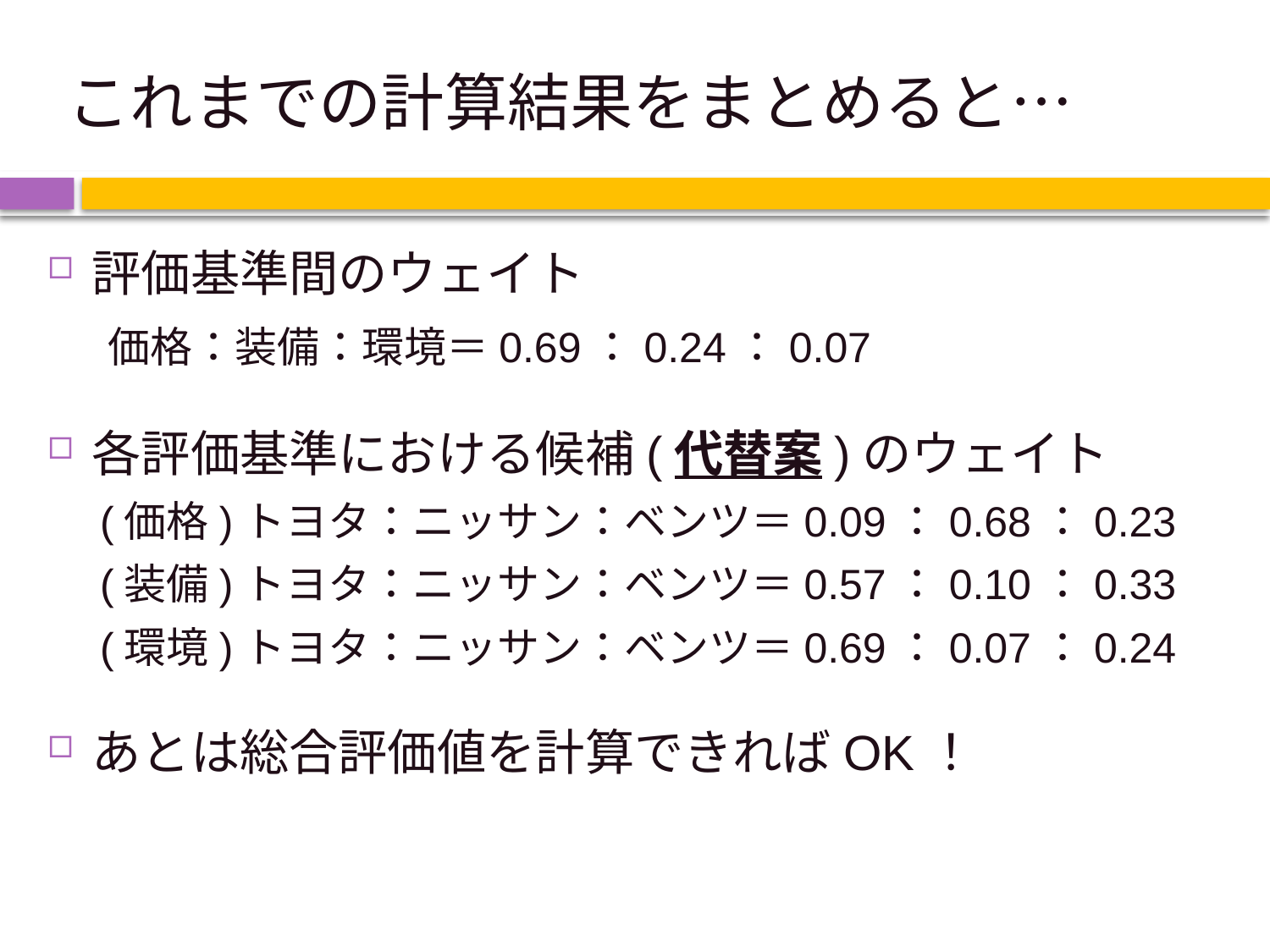

# これまでの計算結果をまとめると…
評価基準間のウェイト
　 価格：装備：環境＝0.69：0.24：0.07

各評価基準における候補(代替案)のウェイト
　(価格)トヨタ：ニッサン：ベンツ＝0.09：0.68：0.23
　(装備)トヨタ：ニッサン：ベンツ＝0.57：0.10：0.33
　(環境)トヨタ：ニッサン：ベンツ＝0.69：0.07：0.24

あとは総合評価値を計算できればOK！